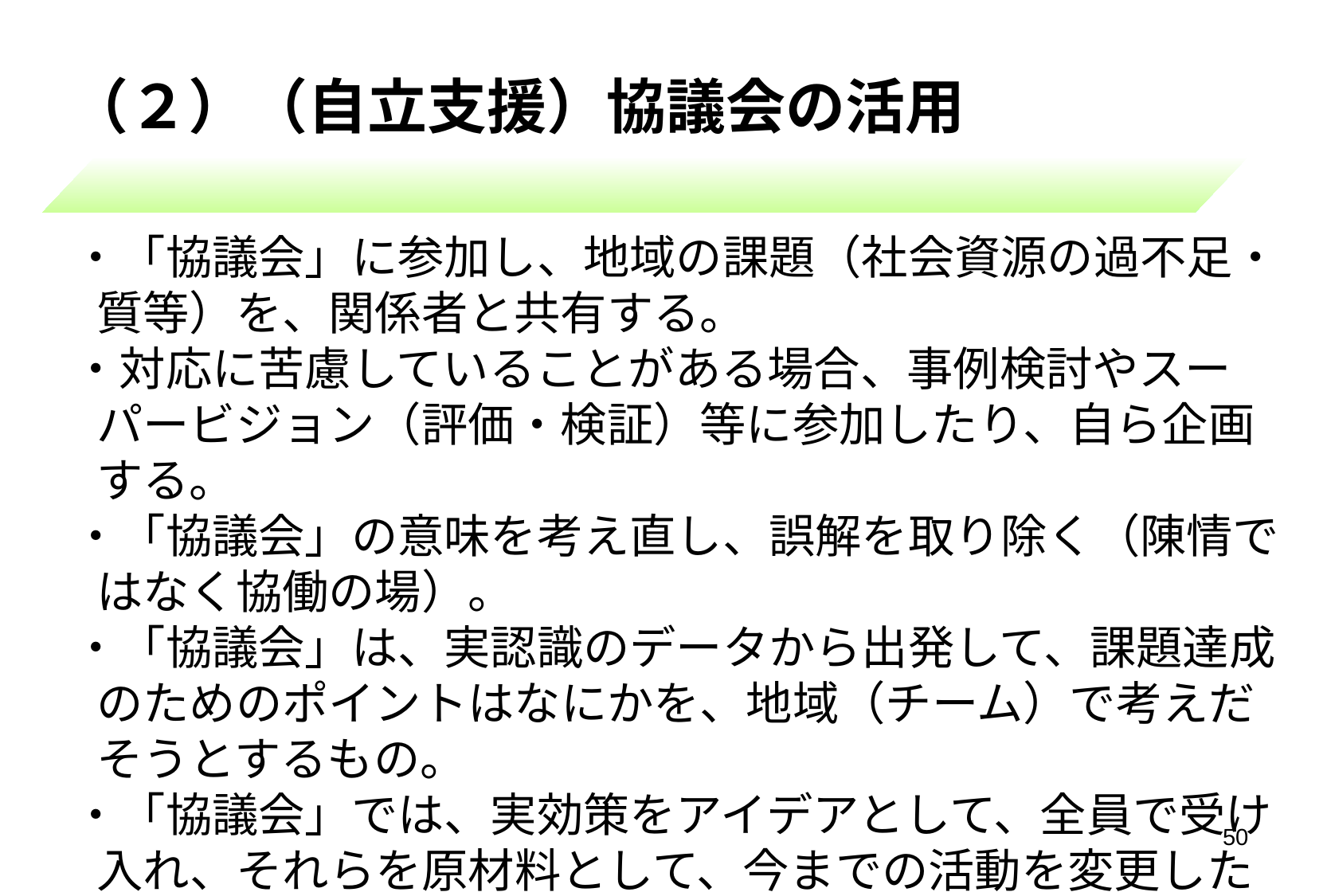

# （２）（自立支援）協議会の活用

・「協議会」に参加し、地域の課題（社会資源の過不足・質等）を、関係者と共有する。
・対応に苦慮していることがある場合、事例検討やスーパービジョン（評価・検証）等に参加したり、自ら企画する。
・「協議会」の意味を考え直し、誤解を取り除く（陳情ではなく協働の場）。
・「協議会」は、実認識のデータから出発して、課題達成のためのポイントはなにかを、地域（チーム）で考えだそうとするもの。
・「協議会」では、実効策をアイデアとして、全員で受け入れ、それらを原材料として、今までの活動を変更したり、柔軟な対応に変更すること。
50